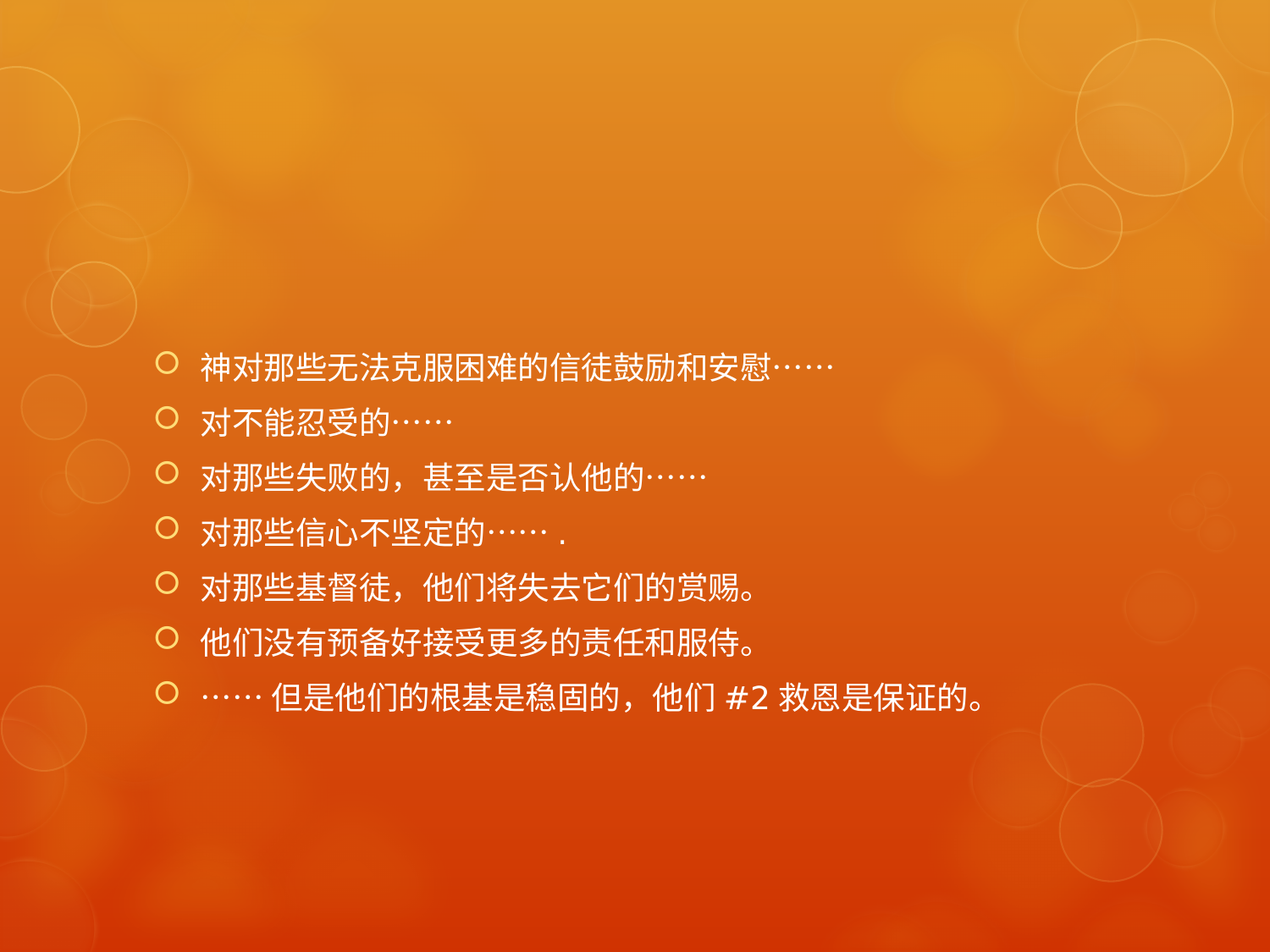

#
神对那些无法克服困难的信徒鼓励和安慰……
对不能忍受的……
对那些失败的，甚至是否认他的……
对那些信心不坚定的…….
对那些基督徒，他们将失去它们的赏赐。
他们没有预备好接受更多的责任和服侍。
……但是他们的根基是稳固的，他们#2救恩是保证的。